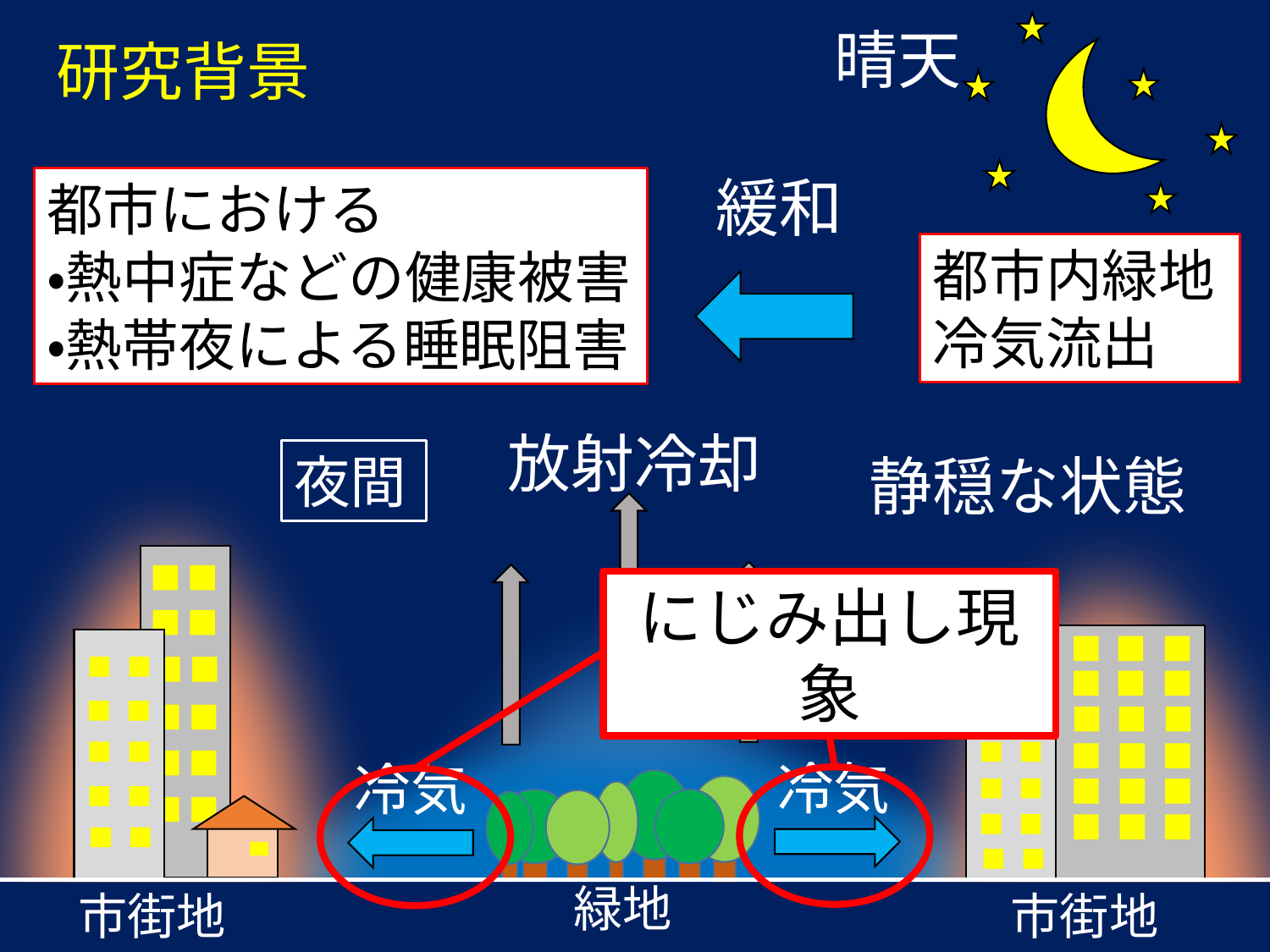

晴天

研究背景
緩和
都市における
・熱中症などの健康被害
・熱帯夜による睡眠阻害
都市内緑地
冷気流出

放射冷却

静穏な状態
夜間

にじみ出し現象

冷気
冷気

緑地
市街地
市街地